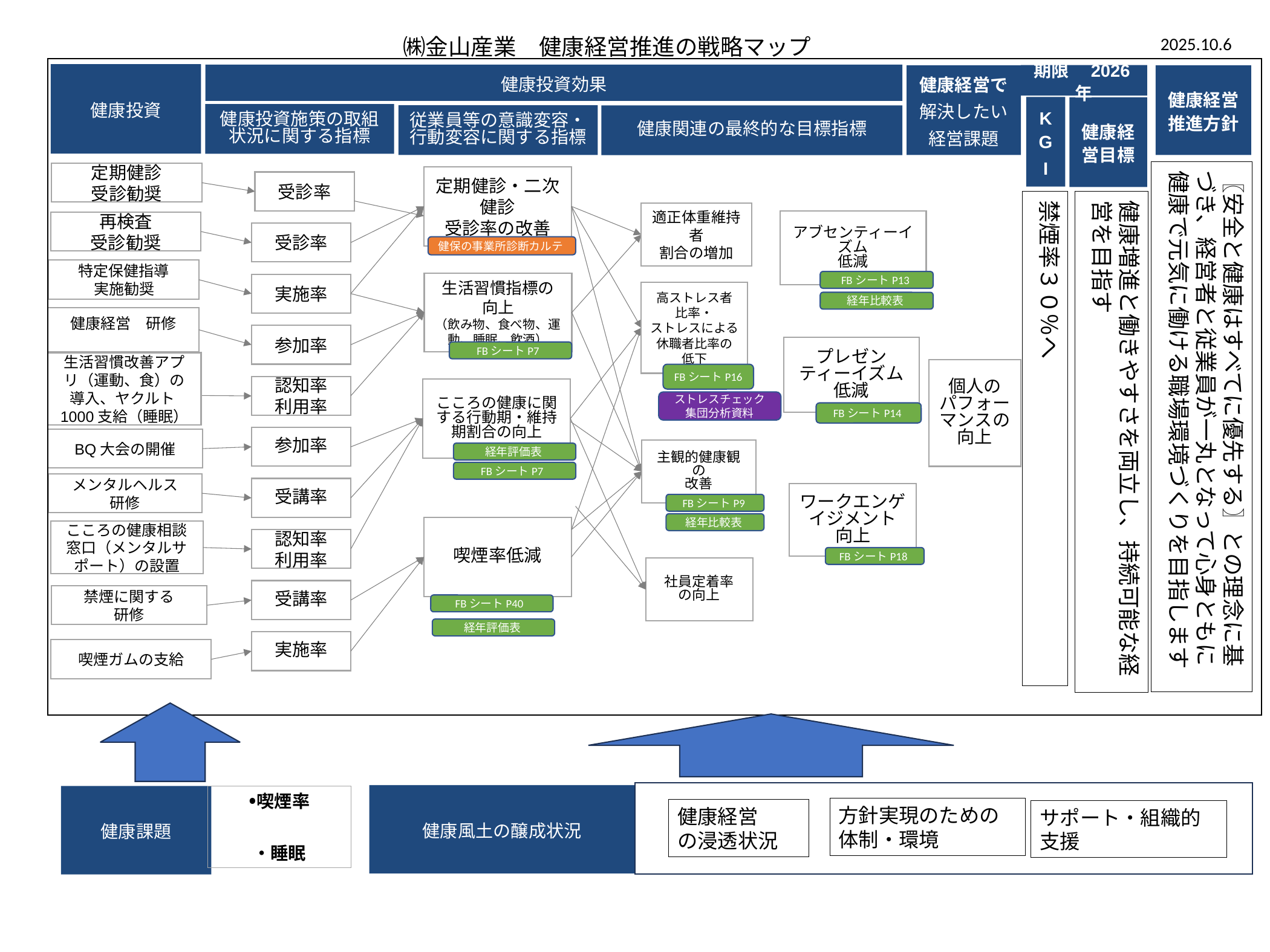

㈱金山産業　健康経営推進の戦略マップ
2025.10.6

健康投資
健康投資効果
期限　2026年
健康経営推進方針
健康経営で
解決したい
経営課題
KG
I
健康経営目標
健康投資施策の取組状況に関する指標
従業員等の意識変容・行動変容に関する指標
健康関連の最終的な目標指標
〖安全と健康はすべてに優先する〗との理念に基づき、経営者と従業員が一丸となって心身ともに健康で元気に働ける職場環境づくりを目指します
定期健診
受診勧奨
定期健診・二次健診
受診率の改善
受診率
禁煙率３０％へ
健康増進と働きやすさを両立し、持続可能な経営を目指す
適正体重維持者
割合の増加
アブセンティーイズム
低減
FBシートP13
経年比較表
再検査
受診勧奨
受診率
健保の事業所診断カルテ
特定保健指導
　　　実施勧奨
生活習慣指標の
向上
（飲み物、食べ物、運動、睡眠、飲酒）
実施率
高ストレス者比率・
ストレスによる
休職者比率の低下
FBシートP16
健康経営　研修

参加率
プレゼンティーイズム
低減
FBシートP14
FBシートP7
生活習慣改善アプリ（運動、食）の導入、ヤクルト1000支給（睡眠）
個人の
パフォーマンスの向上
認知率
利用率
こころの健康に関する行動期・維持期割合の向上
ストレスチェック集団分析資料
参加率
BQ大会の開催
主観的健康観の
改善
FBシートP9
経年比較表
経年評価表
FBシートP7
メンタルヘルス
研修
受講率
ワークエンゲイジメント
向上
FBシートP18
喫煙率低減
こころの健康相談窓口（メンタルサポート）の設置
認知率
利用率
社員定着率
の向上
受講率
禁煙に関する
研修
FBシートP40
経年評価表
実施率
喫煙ガムの支給

健康風土の醸成状況
健康課題
・喫煙率

・睡眠
方針実現のための体制・環境
健康経営
の浸透状況
サポート・組織的支援